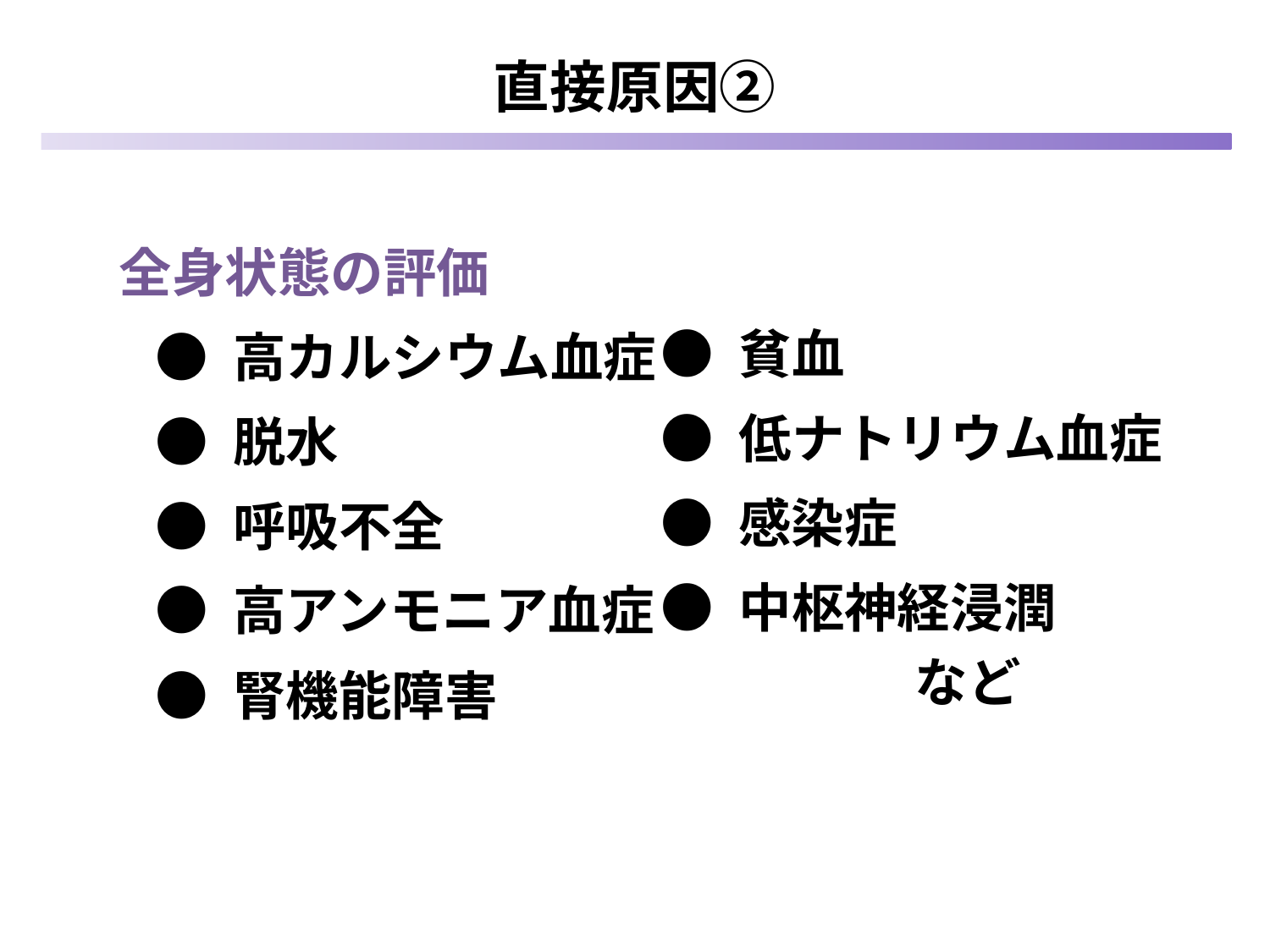

直接原因②

全身状態の評価
   ● 高カルシウム血症
   ● 脱水
   ● 呼吸不全
   ● 高アンモニア血症
   ● 腎機能障害
   ● 貧血
   ● 低ナトリウム血症
   ● 感染症
   ● 中枢神経浸潤
                       など